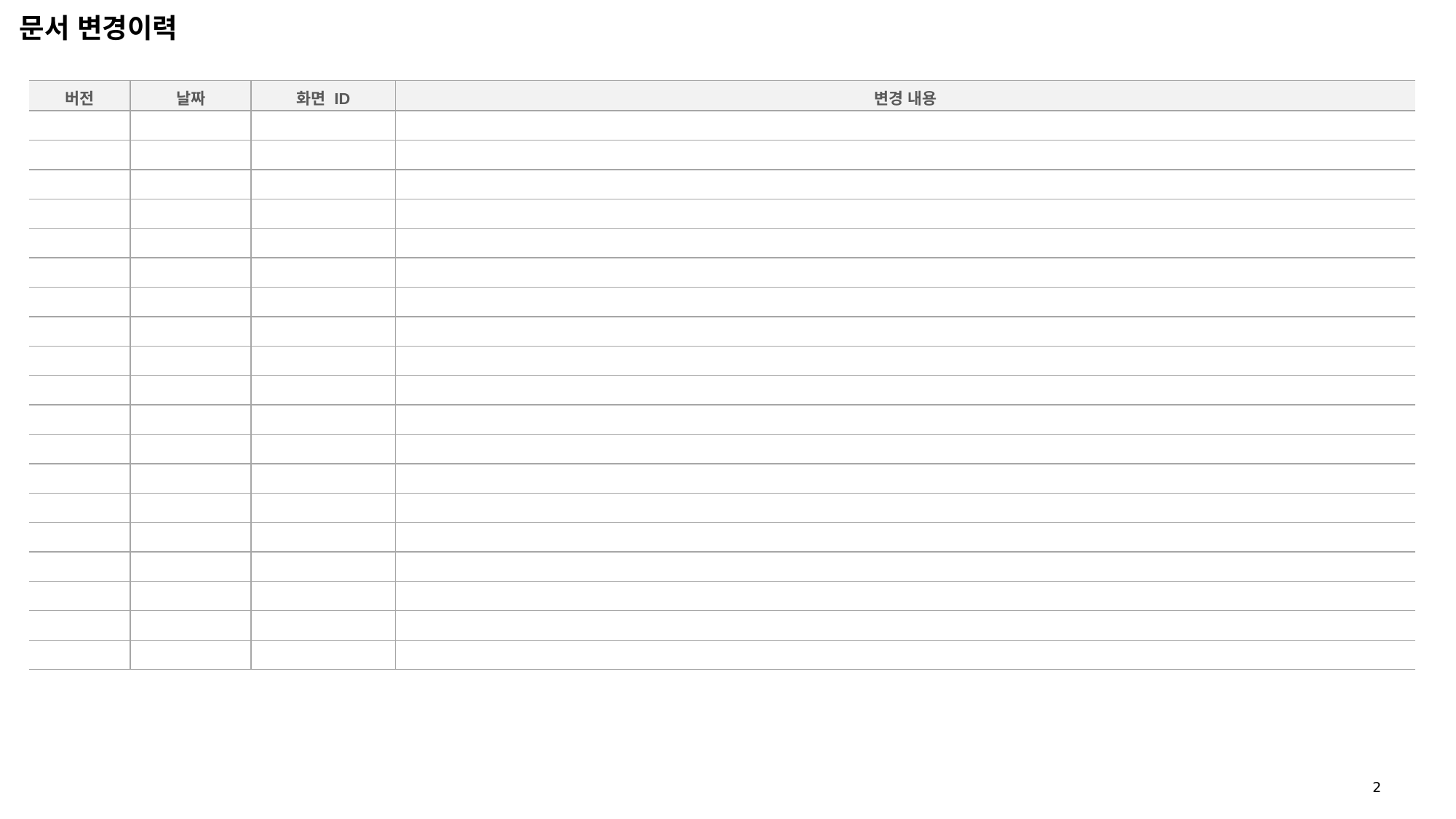

문서 변경이력
| 버전 | 날짜 | 화면 ID | 변경 내용 |
| --- | --- | --- | --- |
|  |  |  |  |
|  |  |  |  |
|  |  |  |  |
|  |  |  |  |
|  |  |  |  |
|  |  |  |  |
|  |  |  |  |
|  |  |  |  |
|  |  |  |  |
|  |  |  |  |
|  |  |  |  |
|  |  |  |  |
|  |  |  |  |
|  |  |  |  |
|  |  |  |  |
|  |  |  |  |
|  |  |  |  |
|  |  |  |  |
|  |  |  |  |